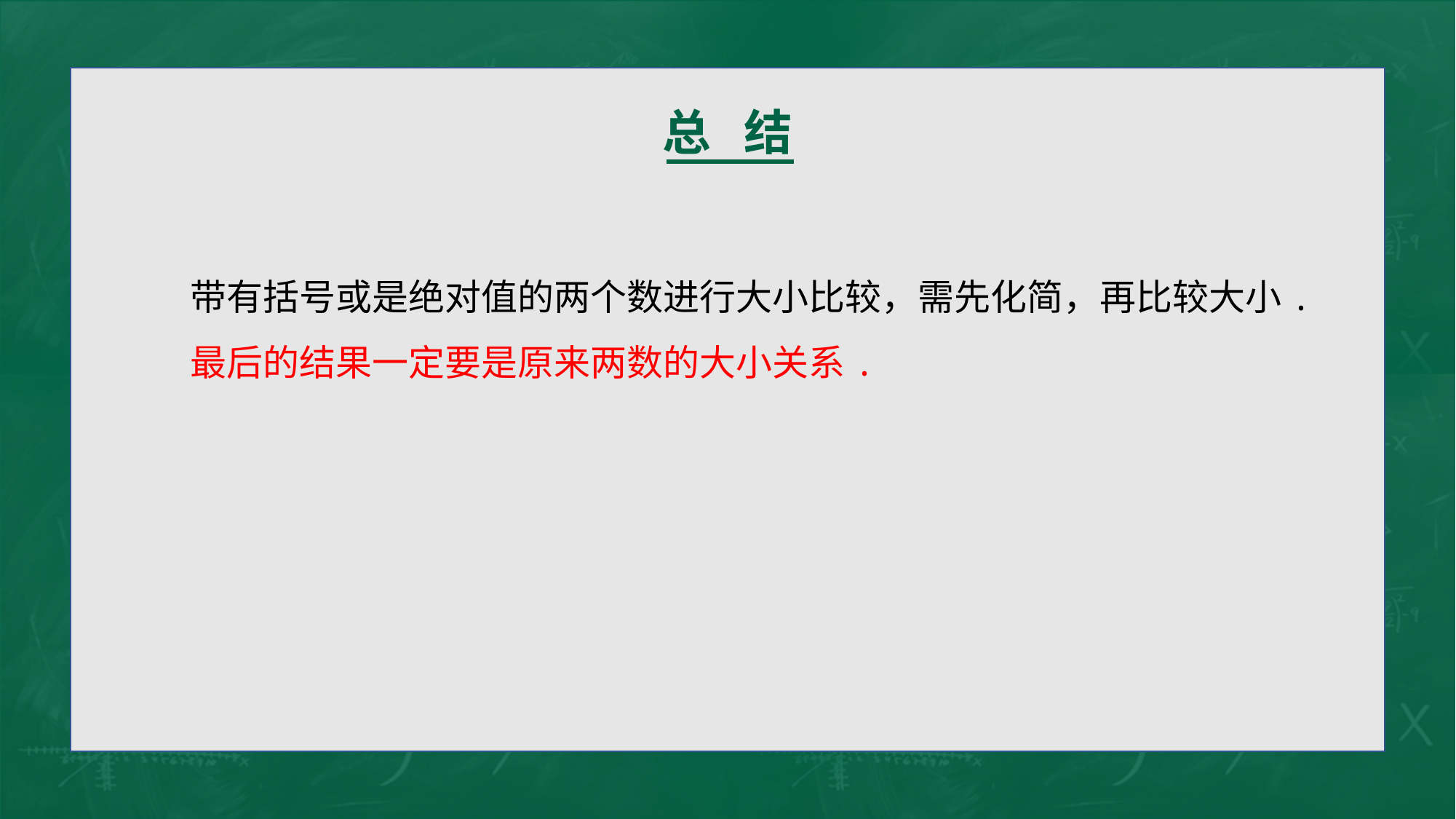

总   结
带有括号或是绝对值的两个数进行大小比较，需先化简，再比较大小.
最后的结果一定要是原来两数的大小关系.